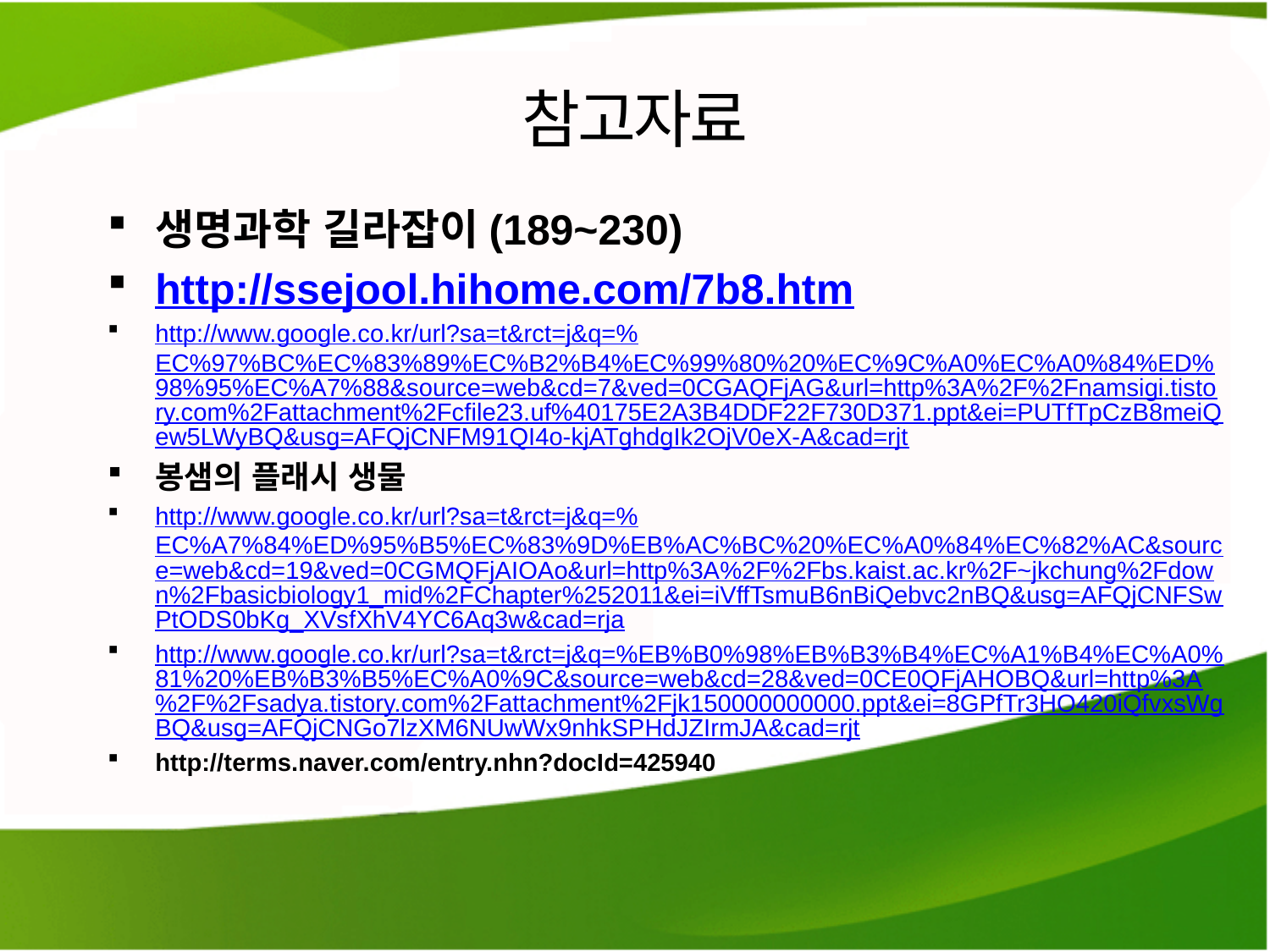

# 참고자료
생명과학 길라잡이(189~230)
http://ssejool.hihome.com/7b8.htm
http://www.google.co.kr/url?sa=t&rct=j&q=%EC%97%BC%EC%83%89%EC%B2%B4%EC%99%80%20%EC%9C%A0%EC%A0%84%ED%98%95%EC%A7%88&source=web&cd=7&ved=0CGAQFjAG&url=http%3A%2F%2Fnamsigi.tistory.com%2Fattachment%2Fcfile23.uf%40175E2A3B4DDF22F730D371.ppt&ei=PUTfTpCzB8meiQew5LWyBQ&usg=AFQjCNFM91QI4o-kjATghdgIk2OjV0eX-A&cad=rjt
봉샘의 플래시 생물
http://www.google.co.kr/url?sa=t&rct=j&q=%EC%A7%84%ED%95%B5%EC%83%9D%EB%AC%BC%20%EC%A0%84%EC%82%AC&source=web&cd=19&ved=0CGMQFjAIOAo&url=http%3A%2F%2Fbs.kaist.ac.kr%2F~jkchung%2Fdown%2Fbasicbiology1_mid%2FChapter%252011&ei=iVffTsmuB6nBiQebvc2nBQ&usg=AFQjCNFSwPtODS0bKg_XVsfXhV4YC6Aq3w&cad=rja
http://www.google.co.kr/url?sa=t&rct=j&q=%EB%B0%98%EB%B3%B4%EC%A1%B4%EC%A0%81%20%EB%B3%B5%EC%A0%9C&source=web&cd=28&ved=0CE0QFjAHOBQ&url=http%3A%2F%2Fsadya.tistory.com%2Fattachment%2Fjk150000000000.ppt&ei=8GPfTr3HO420iQfvxsWgBQ&usg=AFQjCNGo7lzXM6NUwWx9nhkSPHdJZIrmJA&cad=rjt
http://terms.naver.com/entry.nhn?docId=425940